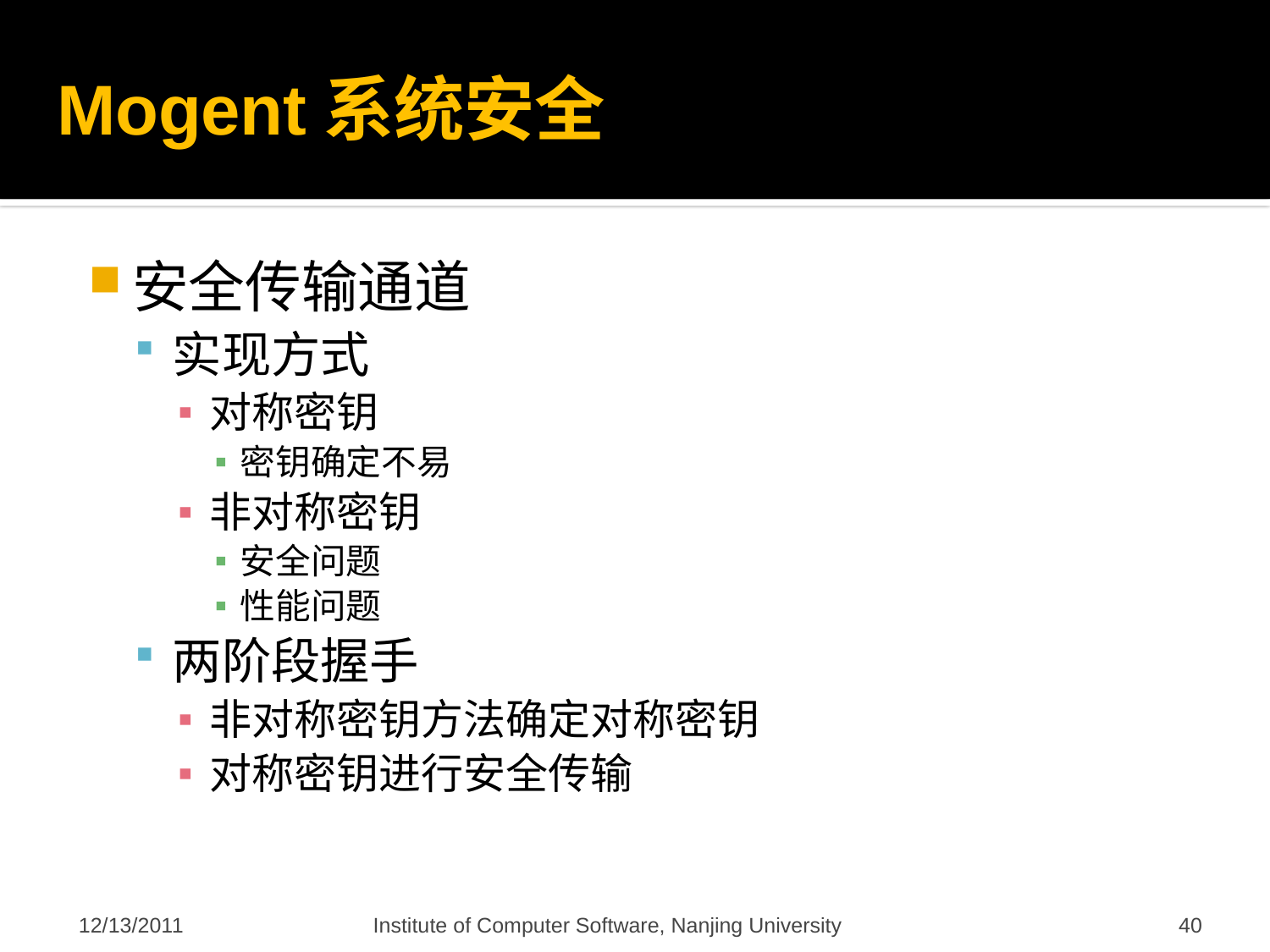

# Mogent系统安全
安全传输通道
实现方式
对称密钥
密钥确定不易
非对称密钥
安全问题
性能问题
两阶段握手
非对称密钥方法确定对称密钥
对称密钥进行安全传输
40
12/13/2011
Institute of Computer Software, Nanjing University
40